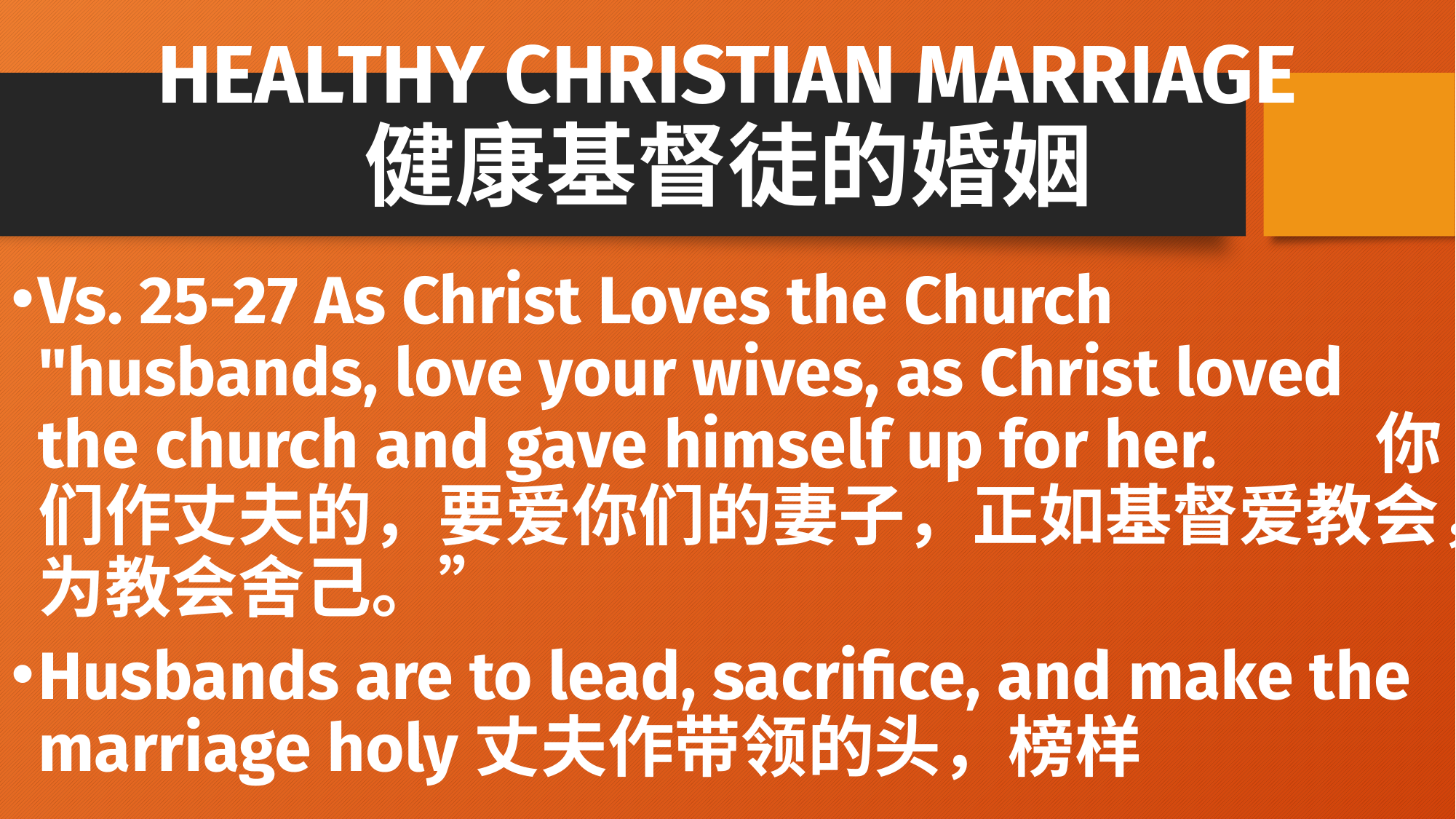

# HEALTHY CHRISTIAN MARRIAGE 健康基督徒的婚姻
Vs. 25-27 As Christ Loves the Church "husbands, love your wives, as Christ loved the church and gave himself up for her.         你们作丈夫的，要爱你们的妻子，正如基督爱教会，为教会舍己。”
Husbands are to lead, sacrifice, and make the marriage holy丈夫作带领的头，榜样